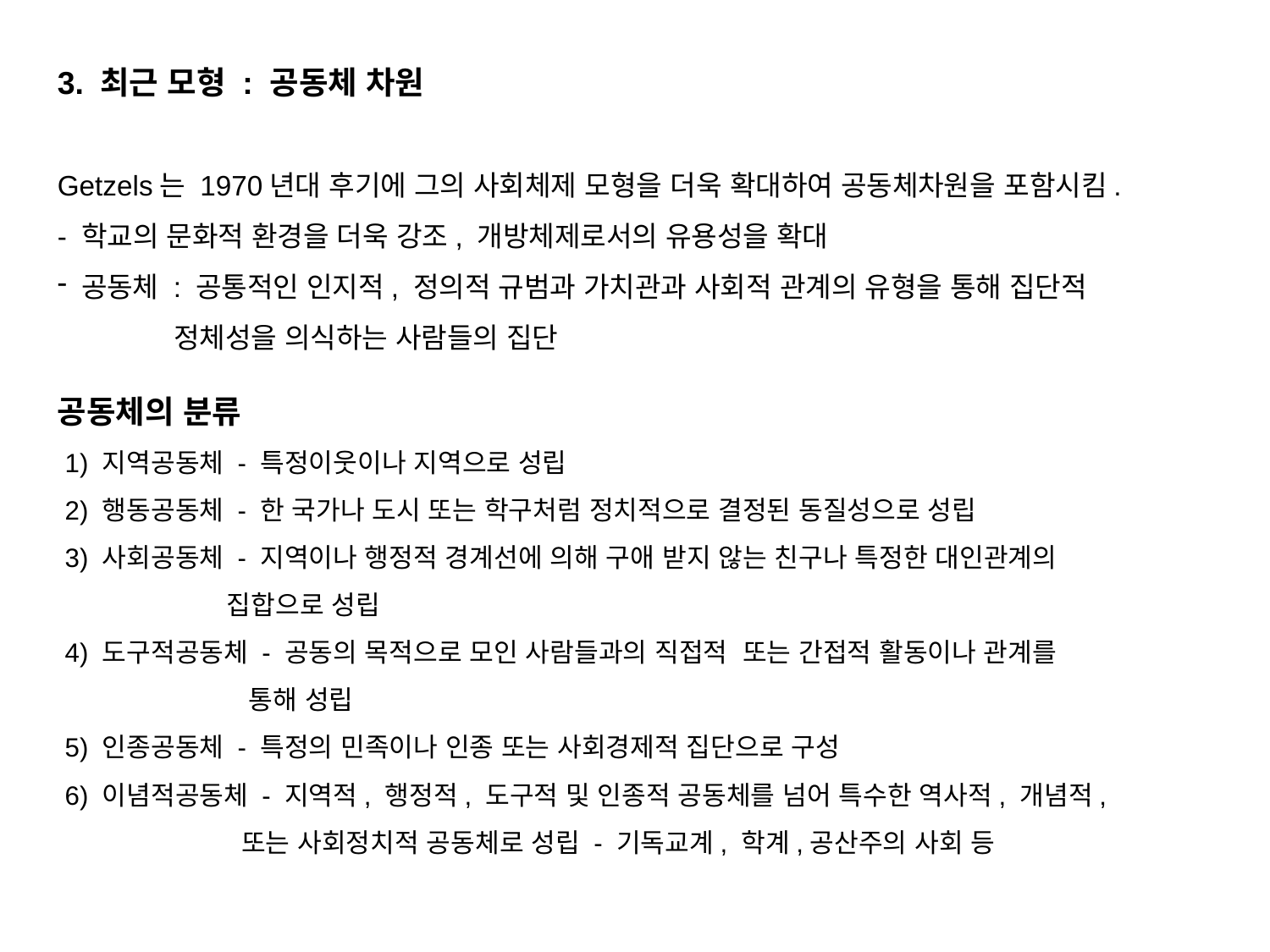

3. 최근 모형 : 공동체 차원

Getzels는 1970년대 후기에 그의 사회체제 모형을 더욱 확대하여 공동체차원을 포함시킴.
- 학교의 문화적 환경을 더욱 강조, 개방체제로서의 유용성을 확대
 공동체 : 공통적인 인지적, 정의적 규범과 가치관과 사회적 관계의 유형을 통해 집단적
              정체성을 의식하는 사람들의 집단

공동체의 분류
 1) 지역공동체 - 특정이웃이나 지역으로 성립
 2) 행동공동체 - 한 국가나 도시 또는 학구처럼 정치적으로 결정된 동질성으로 성립
 3) 사회공동체 - 지역이나 행정적 경계선에 의해 구애 받지 않는 친구나 특정한 대인관계의
                      집합으로 성립
 4) 도구적공동체 - 공동의 목적으로 모인 사람들과의 직접적  또는 간접적 활동이나 관계를
                         통해 성립
 5) 인종공동체 - 특정의 민족이나 인종 또는 사회경제적 집단으로 구성
 6) 이념적공동체 - 지역적, 행정적, 도구적 및 인종적 공동체를 넘어 특수한 역사적, 개념적,
                        또는 사회정치적 공동체로 성립 - 기독교계, 학계,공산주의 사회 등